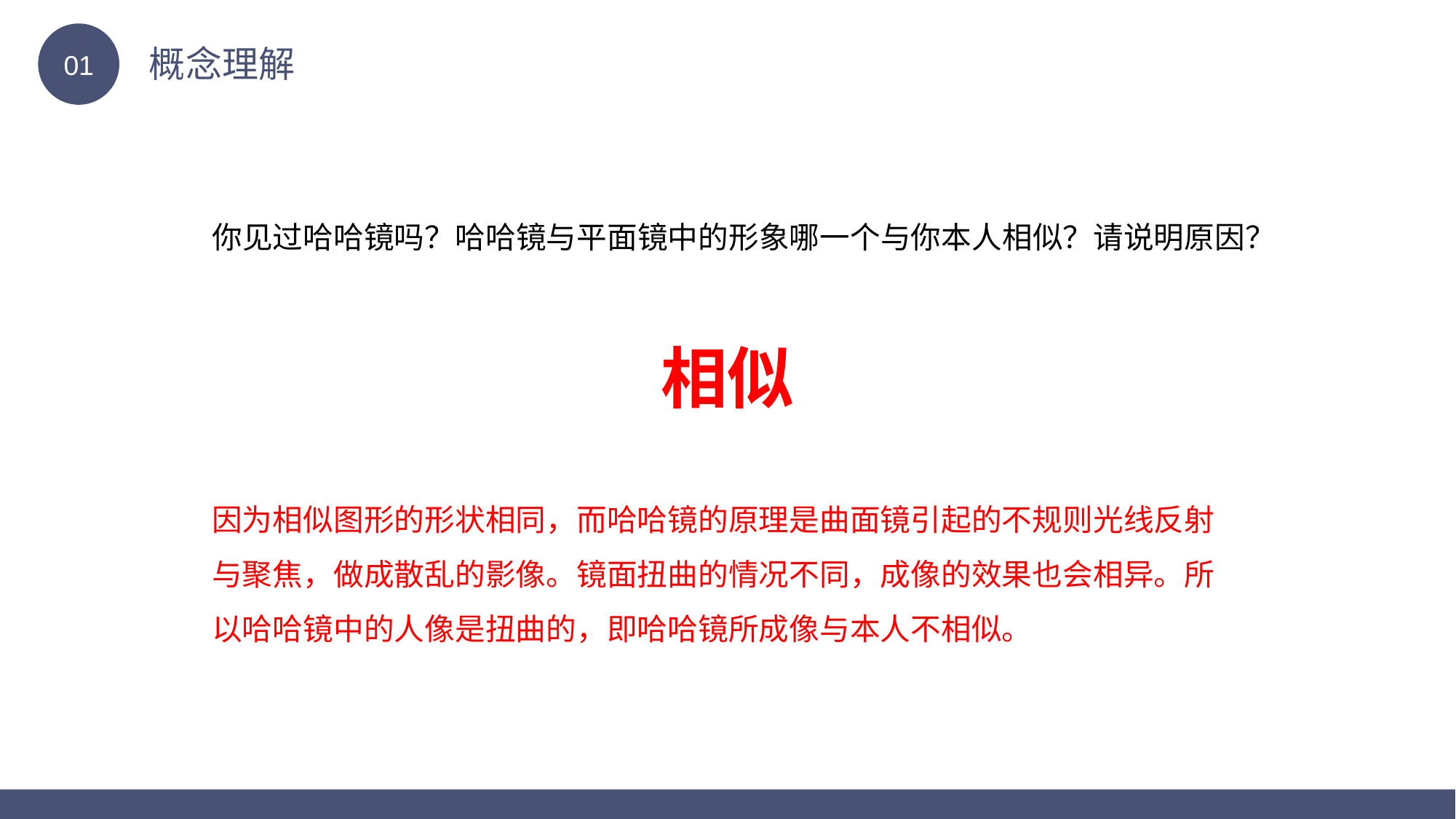

BY YUSHEN
01
概念理解
你见过哈哈镜吗？哈哈镜与平面镜中的形象哪一个与你本人相似？请说明原因？
相似
因为相似图形的形状相同，而哈哈镜的原理是曲面镜引起的不规则光线反射与聚焦，做成散乱的影像。镜面扭曲的情况不同，成像的效果也会相异。所以哈哈镜中的人像是扭曲的，即哈哈镜所成像与本人不相似。